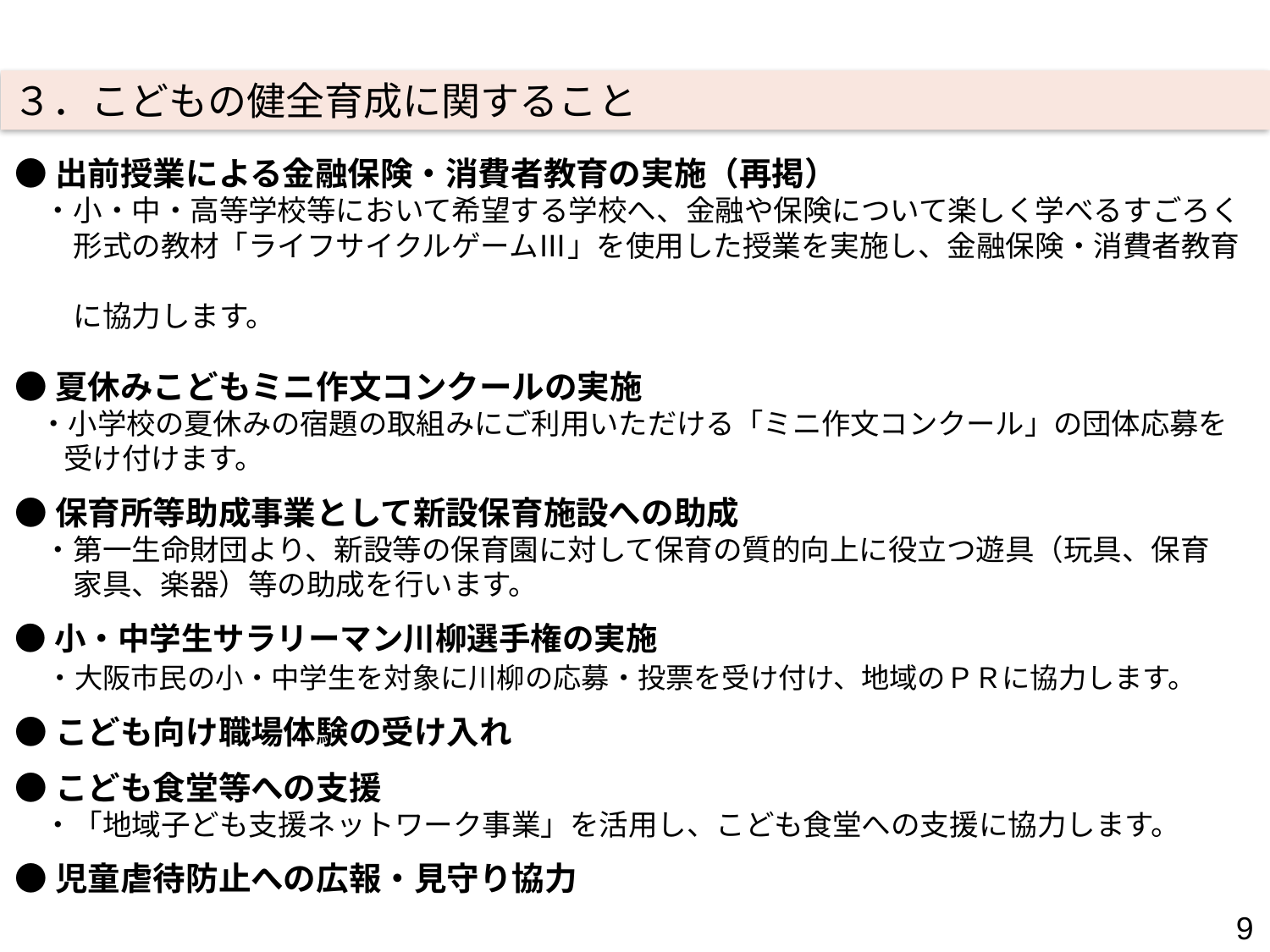

３．こどもの健全育成に関すること
●出前授業による金融保険・消費者教育の実施（再掲）
　・小・中・高等学校等において希望する学校へ、金融や保険について楽しく学べるすごろく
　　形式の教材「ライフサイクルゲームⅢ」を使用した授業を実施し、金融保険・消費者教育
　　に協力します。

●夏休みこどもミニ作文コンクールの実施
・小学校の夏休みの宿題の取組みにご利用いただける「ミニ作文コンクール」の団体応募を受け付けます。

●保育所等助成事業として新設保育施設への助成
　・第一生命財団より、新設等の保育園に対して保育の質的向上に役立つ遊具（玩具、保育
　　家具、楽器）等の助成を行います。

●小・中学生サラリーマン川柳選手権の実施
　・大阪市民の小・中学生を対象に川柳の応募・投票を受け付け、地域のＰＲに協力します。

●こども向け職場体験の受け入れ

●こども食堂等への支援
　・「地域子ども支援ネットワーク事業」を活用し、こども食堂への支援に協力します。

●児童虐待防止への広報・見守り協力
9